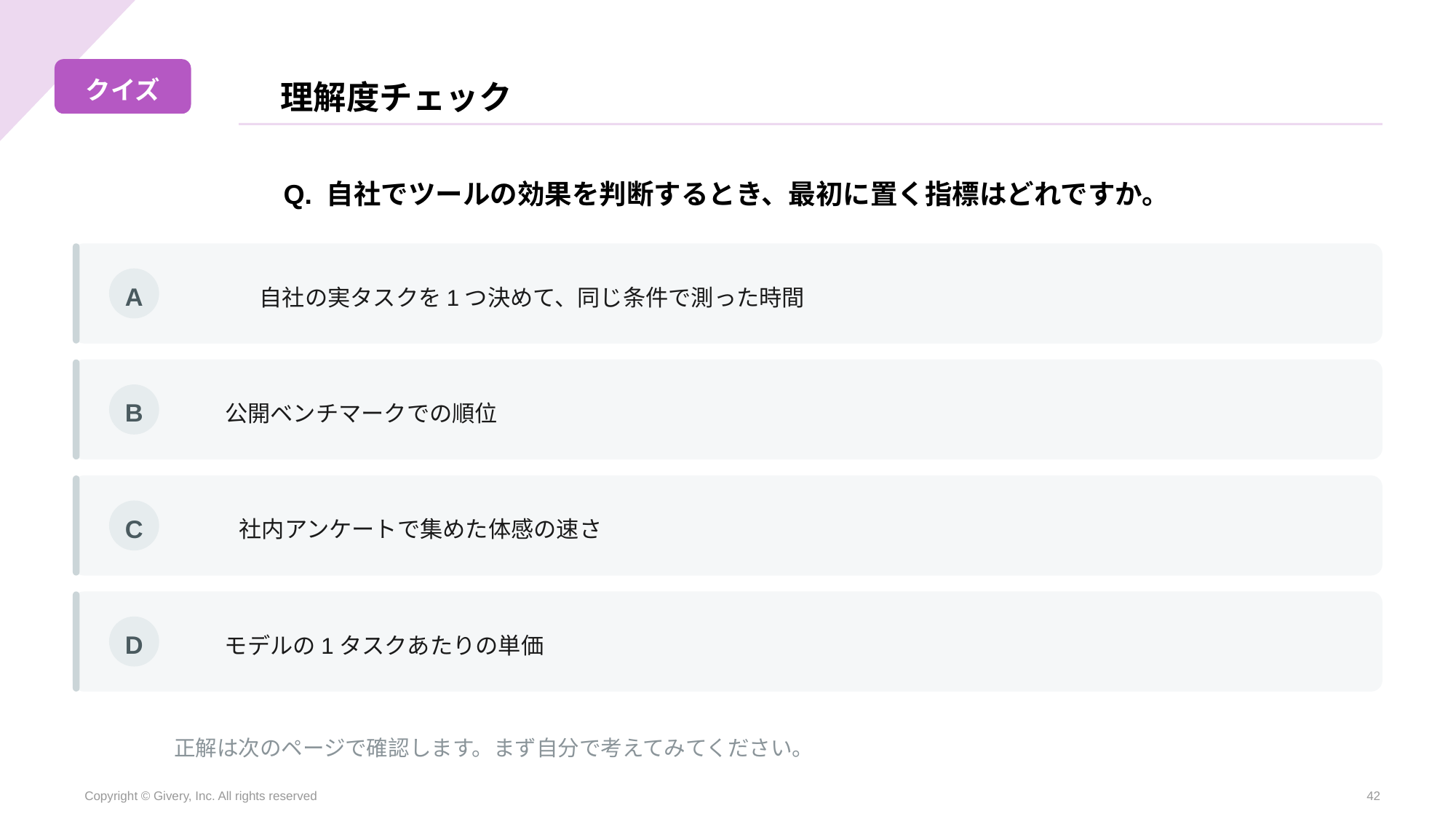

クイズ
理解度チェック

Q. 自社でツールの効果を判断するとき、最初に置く指標はどれですか。

A
自社の実タスクを1つ決めて、同じ条件で測った時間

B
公開ベンチマークでの順位

C
社内アンケートで集めた体感の速さ

D
モデルの1タスクあたりの単価
正解は次のページで確認します。まず自分で考えてみてください。
Copyright © Givery, Inc. All rights reserved
42